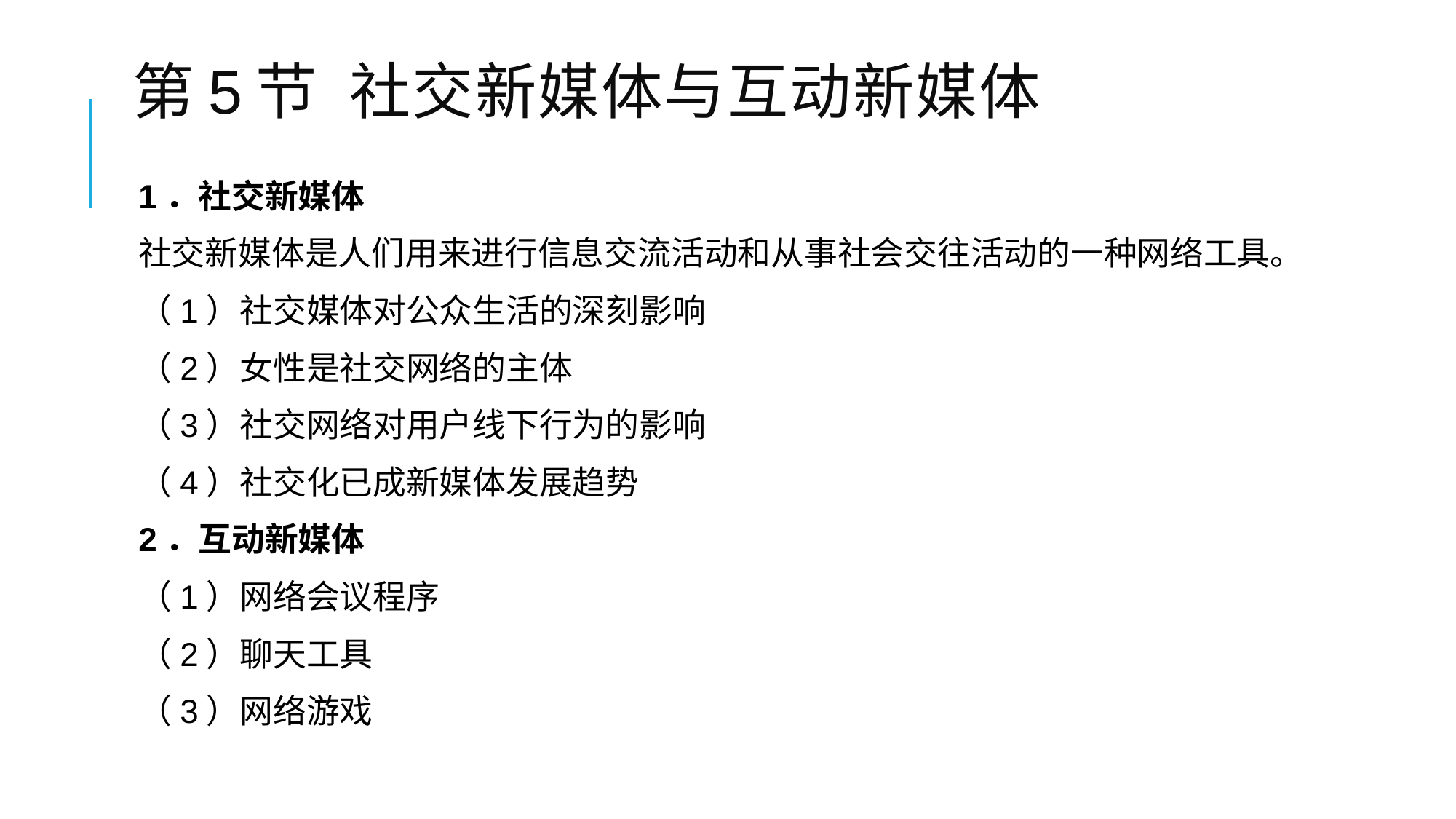

# 第5节  社交新媒体与互动新媒体
1．社交新媒体
社交新媒体是人们用来进行信息交流活动和从事社会交往活动的一种网络工具。
（1）社交媒体对公众生活的深刻影响
（2）女性是社交网络的主体
（3）社交网络对用户线下行为的影响
（4）社交化已成新媒体发展趋势
2．互动新媒体
（1）网络会议程序
（2）聊天工具
（3）网络游戏